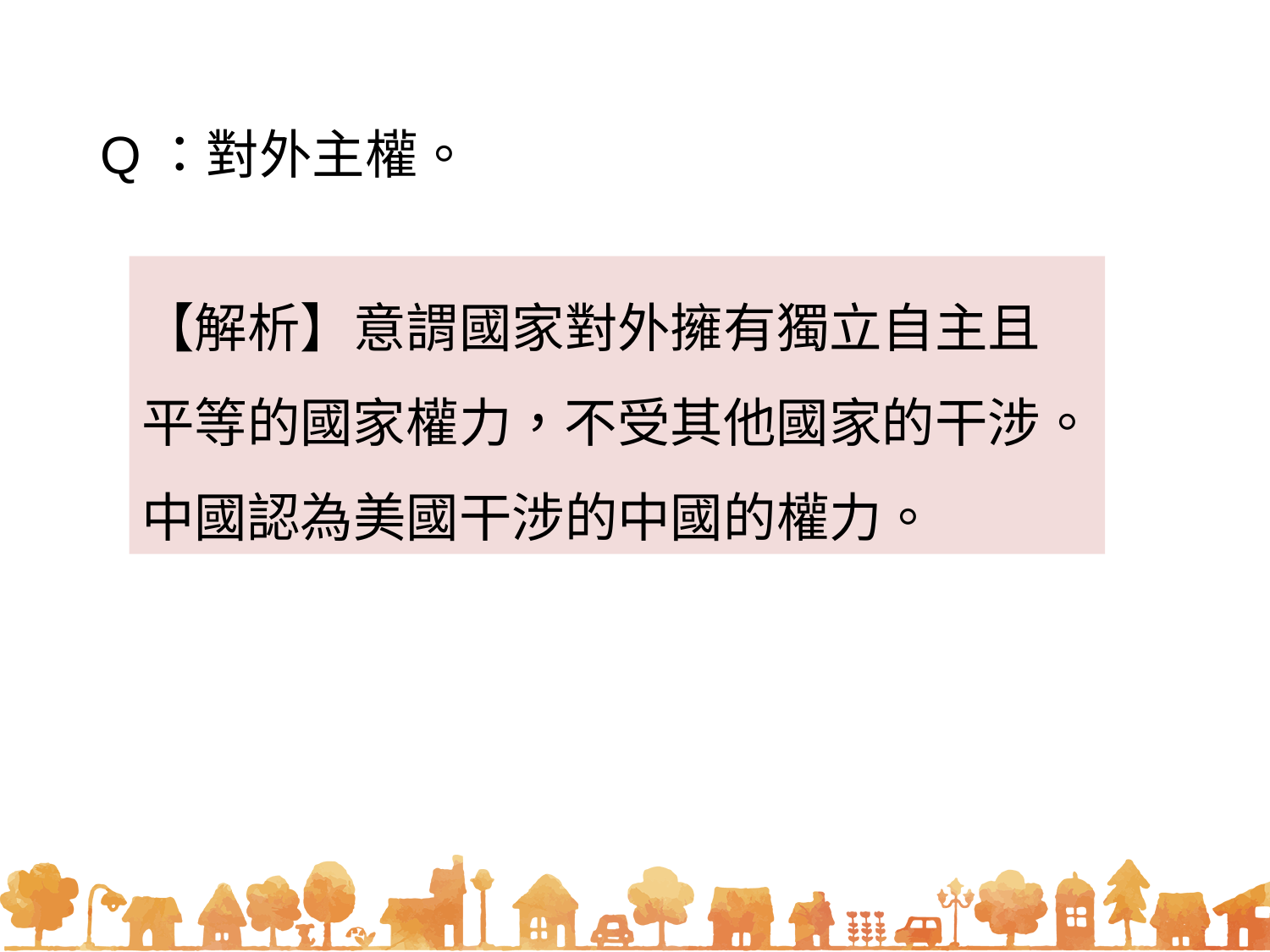

Q：對外主權。
【解析】意謂國家對外擁有獨立自主且平等的國家權力，不受其他國家的干涉。中國認為美國干涉的中國的權力。